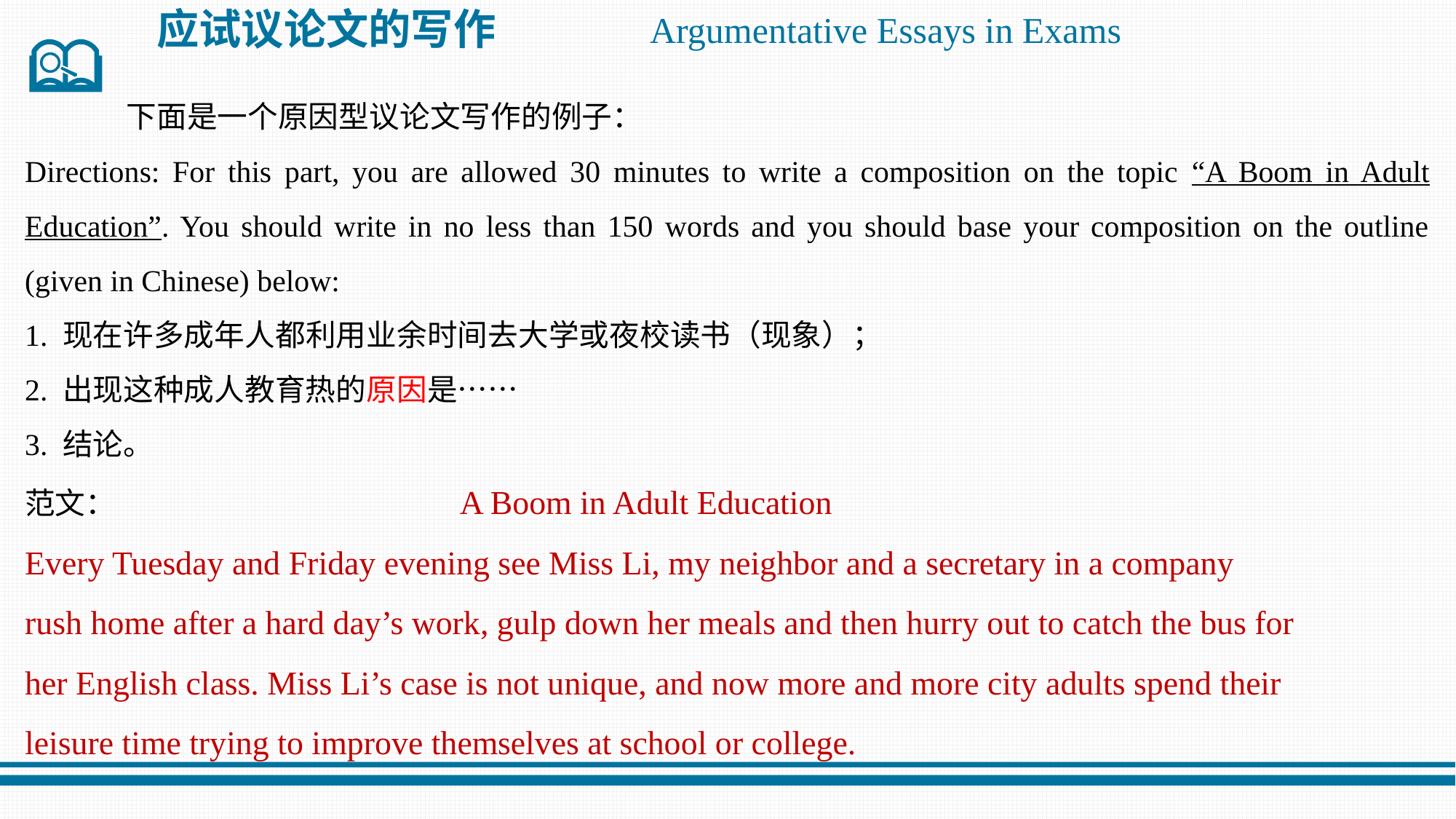

应试议论文的写作
Argumentative Essays in Exams
              下面是一个原因型议论文写作的例子：
Directions: For this part, you are allowed 30 minutes to write a composition on the topic “A Boom in Adult Education”. You should write in no less than 150 words and you should base your composition on the outline (given in Chinese) below:
1. 现在许多成年人都利用业余时间去大学或夜校读书（现象）；
2. 出现这种成人教育热的原因是……
3. 结论。
范文：                                                  A Boom in Adult Education
Every Tuesday and Friday evening see Miss Li, my neighbor and a secretary in a company
rush home after a hard day’s work, gulp down her meals and then hurry out to catch the bus for
her English class. Miss Li’s case is not unique, and now more and more city adults spend their
leisure time trying to improve themselves at school or college.